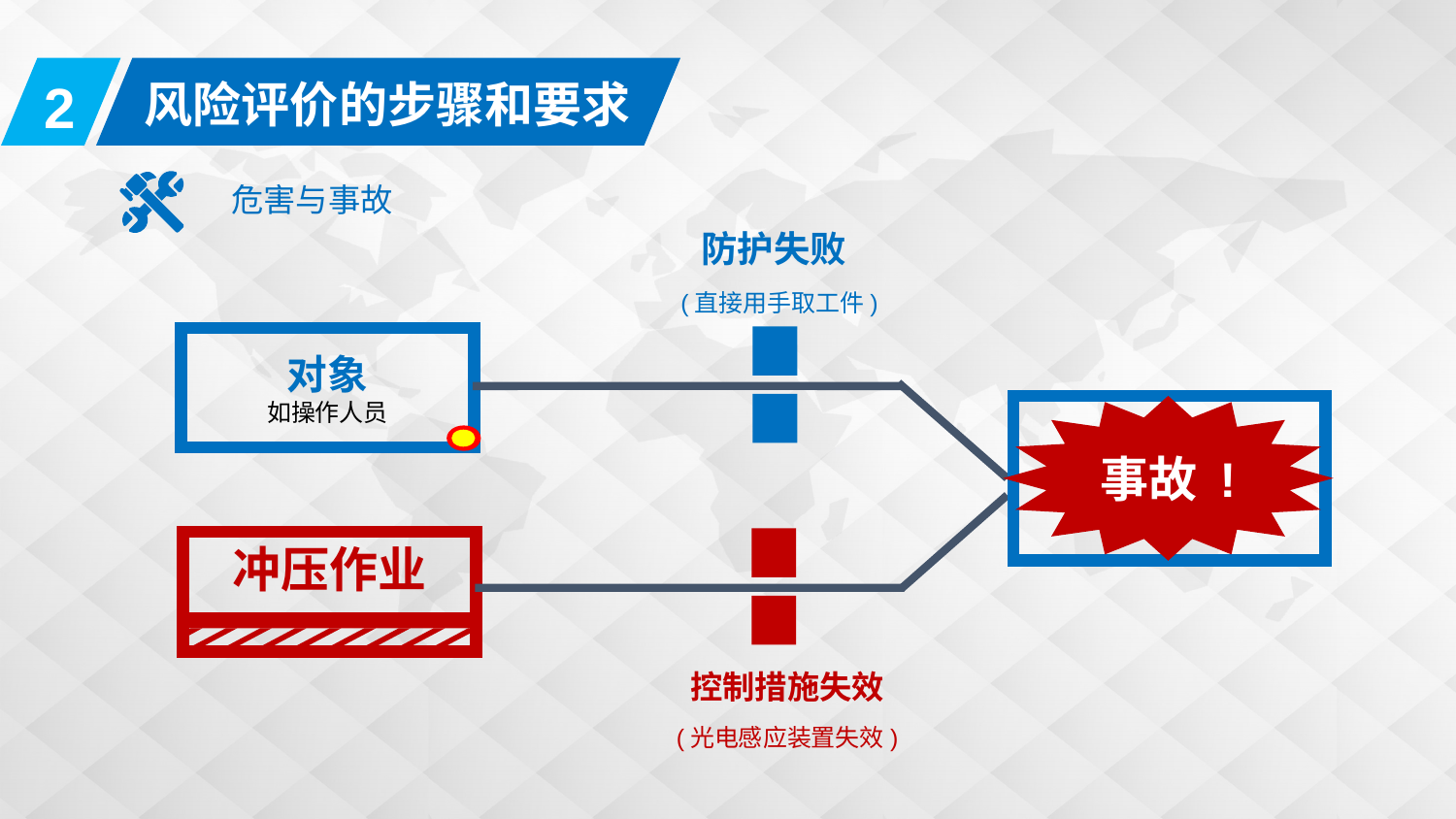

2
风险评价的步骤和要求

危害与事故
防护失败
 (直接用手取工件)

对象
如操作人员

事故 !

冲压作业

控制措施失效
(光电感应装置失效)